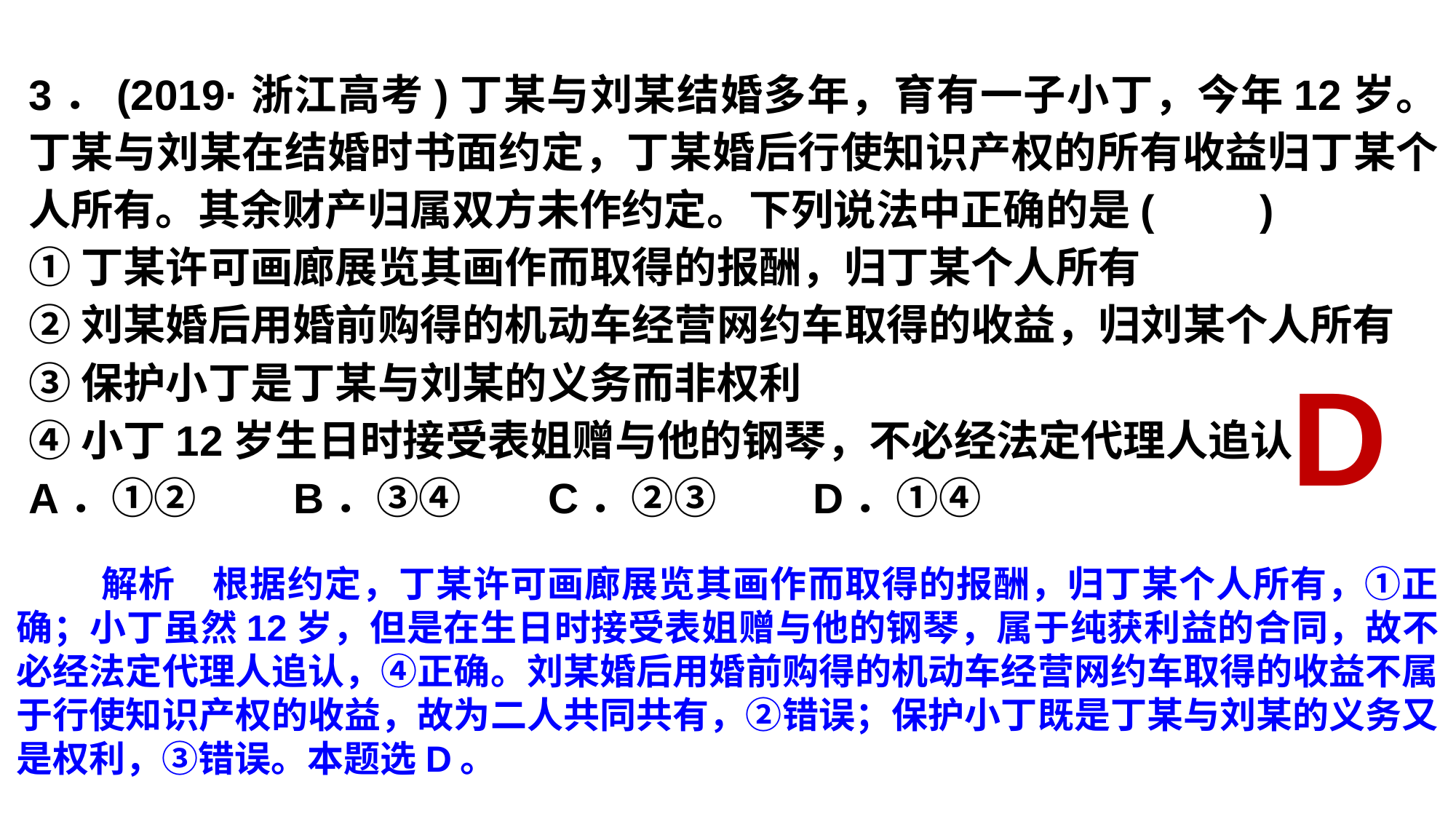

3．(2019·浙江高考)丁某与刘某结婚多年，育有一子小丁，今年12岁。丁某与刘某在结婚时书面约定，丁某婚后行使知识产权的所有收益归丁某个人所有。其余财产归属双方未作约定。下列说法中正确的是(　　)
①丁某许可画廊展览其画作而取得的报酬，归丁某个人所有
②刘某婚后用婚前购得的机动车经营网约车取得的收益，归刘某个人所有
③保护小丁是丁某与刘某的义务而非权利
④小丁12岁生日时接受表姐赠与他的钢琴，不必经法定代理人追认
A．①②         B．③④        C．②③         D．①④
D
解析　根据约定，丁某许可画廊展览其画作而取得的报酬，归丁某个人所有，①正确；小丁虽然12岁，但是在生日时接受表姐赠与他的钢琴，属于纯获利益的合同，故不必经法定代理人追认，④正确。刘某婚后用婚前购得的机动车经营网约车取得的收益不属于行使知识产权的收益，故为二人共同共有，②错误；保护小丁既是丁某与刘某的义务又是权利，③错误。本题选D。